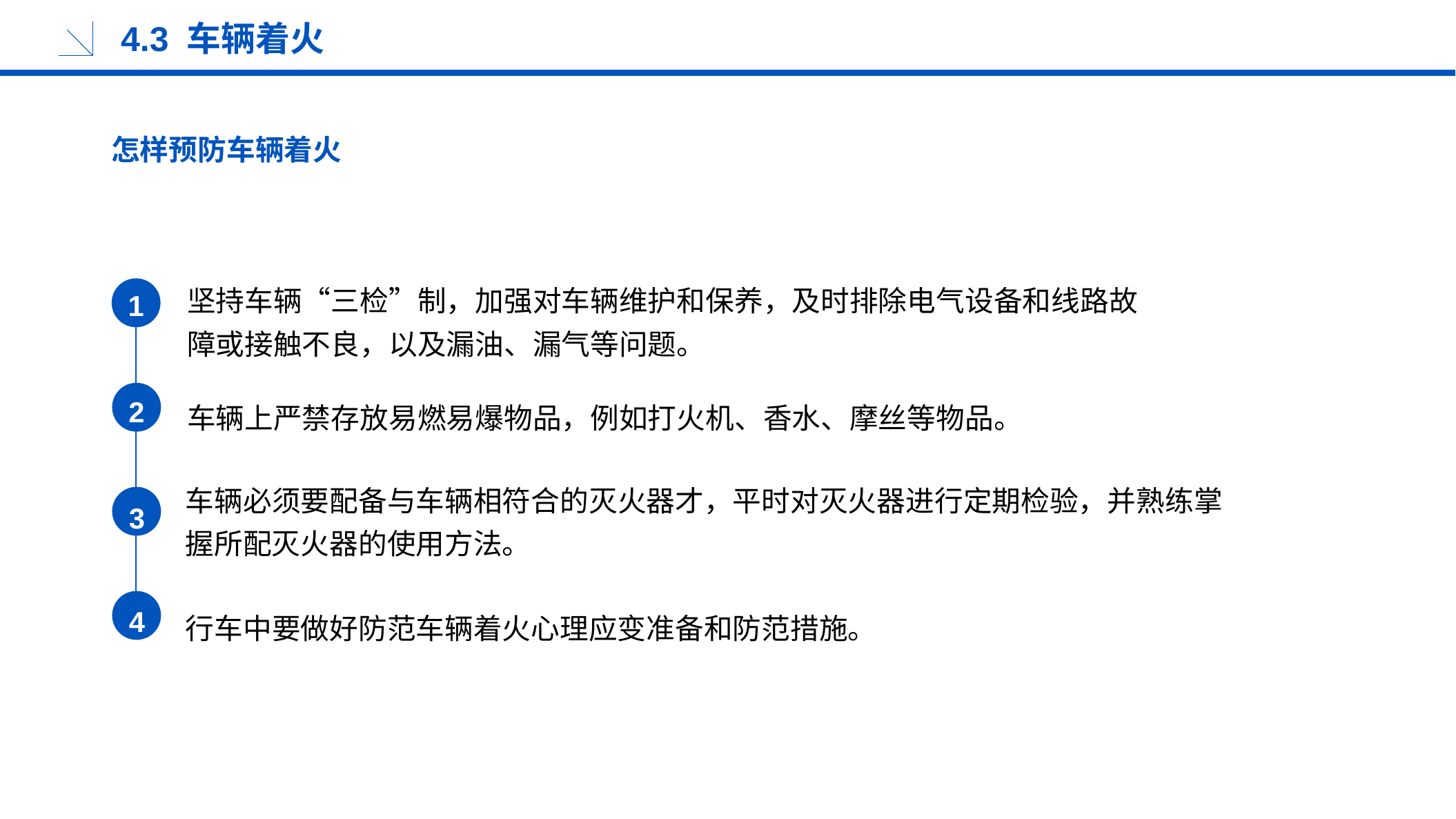

4.3 车辆着火
怎样预防车辆着火

1
坚持车辆“三检”制，加强对车辆维护和保养，及时排除电气设备和线路故障或接触不良，以及漏油、漏气等问题。
车辆上严禁存放易燃易爆物品，例如打火机、香水、摩丝等物品。

2
车辆必须要配备与车辆相符合的灭火器才，平时对灭火器进行定期检验，并熟练掌握所配灭火器的使用方法。

3

4
行车中要做好防范车辆着火心理应变准备和防范措施。